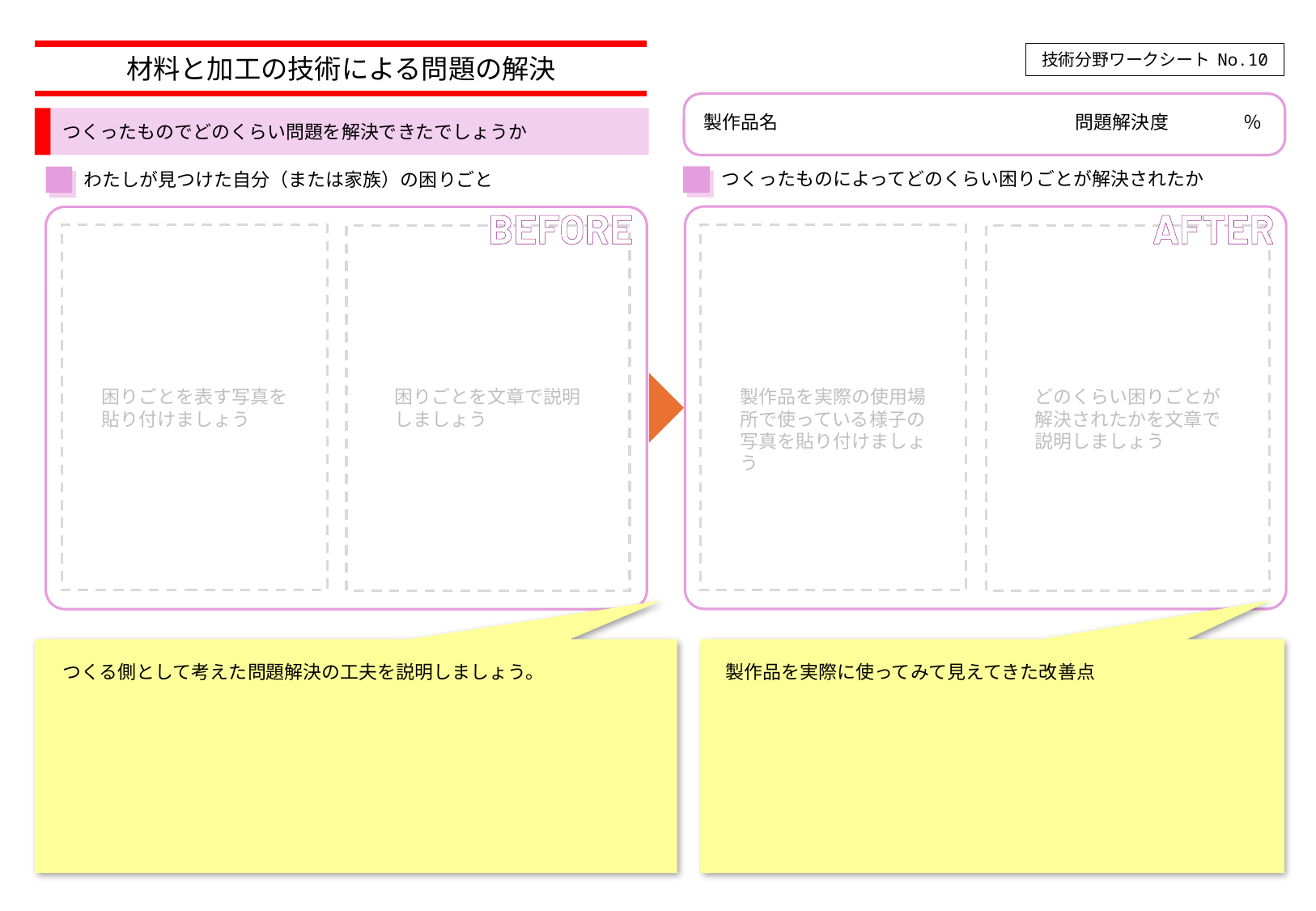

技術分野ワークシート No.10
材料と加工の技術による問題の解決

製作品名　　　　　　　　　　　　　　　　問題解決度　　　　％

つくったものでどのくらい問題を解決できたでしょうか
つくったものによってどのくらい困りごとが解決されたか

わたしが見つけた自分（または家族）の困りごと

BEFORE
AFTER

困りごとを表す写真を貼り付けましょう
困りごとを文章で説明しましょう
製作品を実際の使用場所で使っている様子の写真を貼り付けましょう
どのくらい困りごとが解決されたかを文章で説明しましょう

つくる側として考えた問題解決の工夫を説明しましょう。
製作品を実際に使ってみて見えてきた改善点